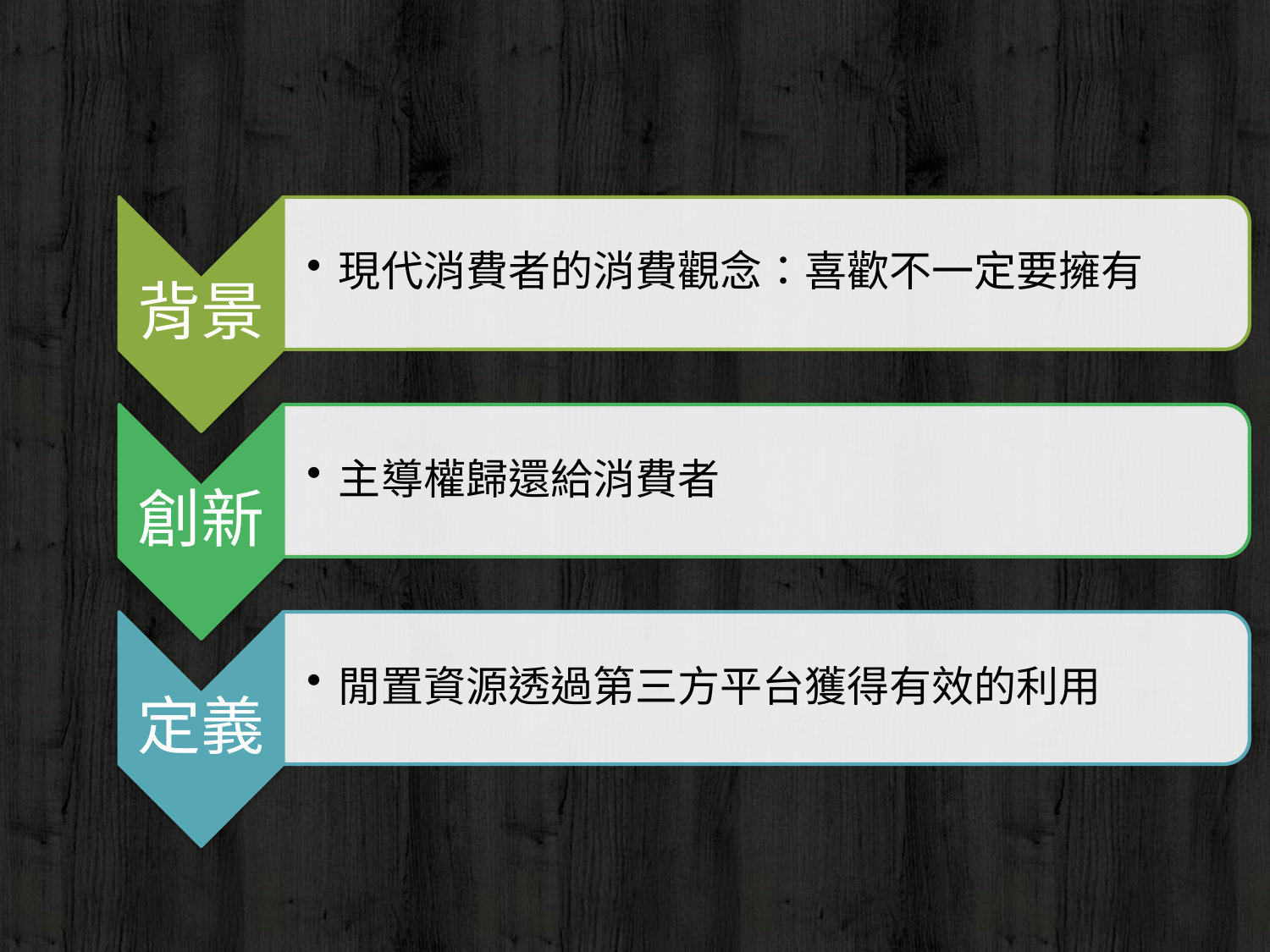

背景
現代消費者的消費觀念：喜歡不一定要擁有
創新
主導權歸還給消費者
定義
閒置資源透過第三方平台獲得有效的利用